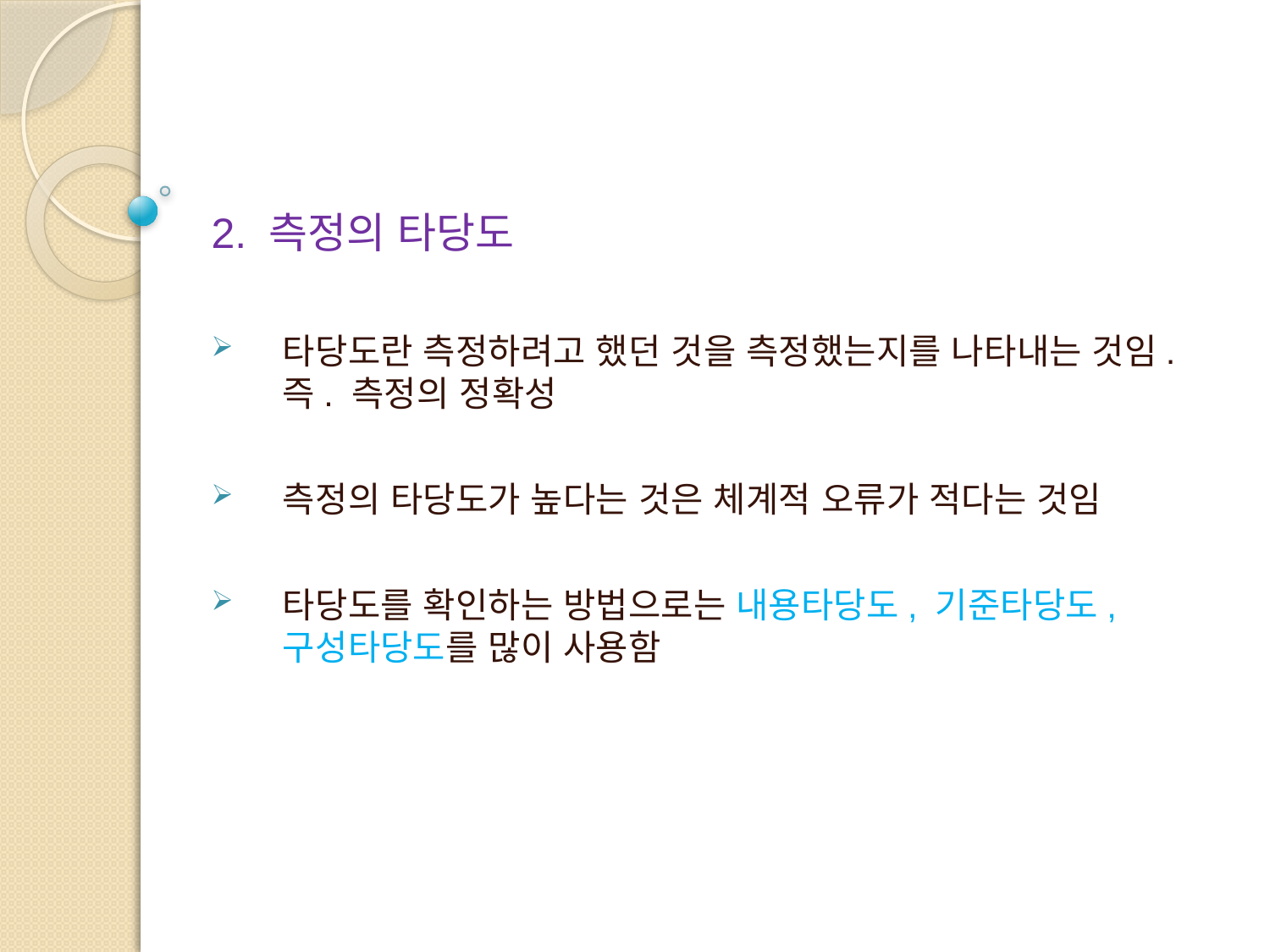

2. 측정의 타당도

타당도란 측정하려고 했던 것을 측정했는지를 나타내는 것임. 즉. 측정의 정확성

측정의 타당도가 높다는 것은 체계적 오류가 적다는 것임

타당도를 확인하는 방법으로는 내용타당도, 기준타당도, 구성타당도를 많이 사용함